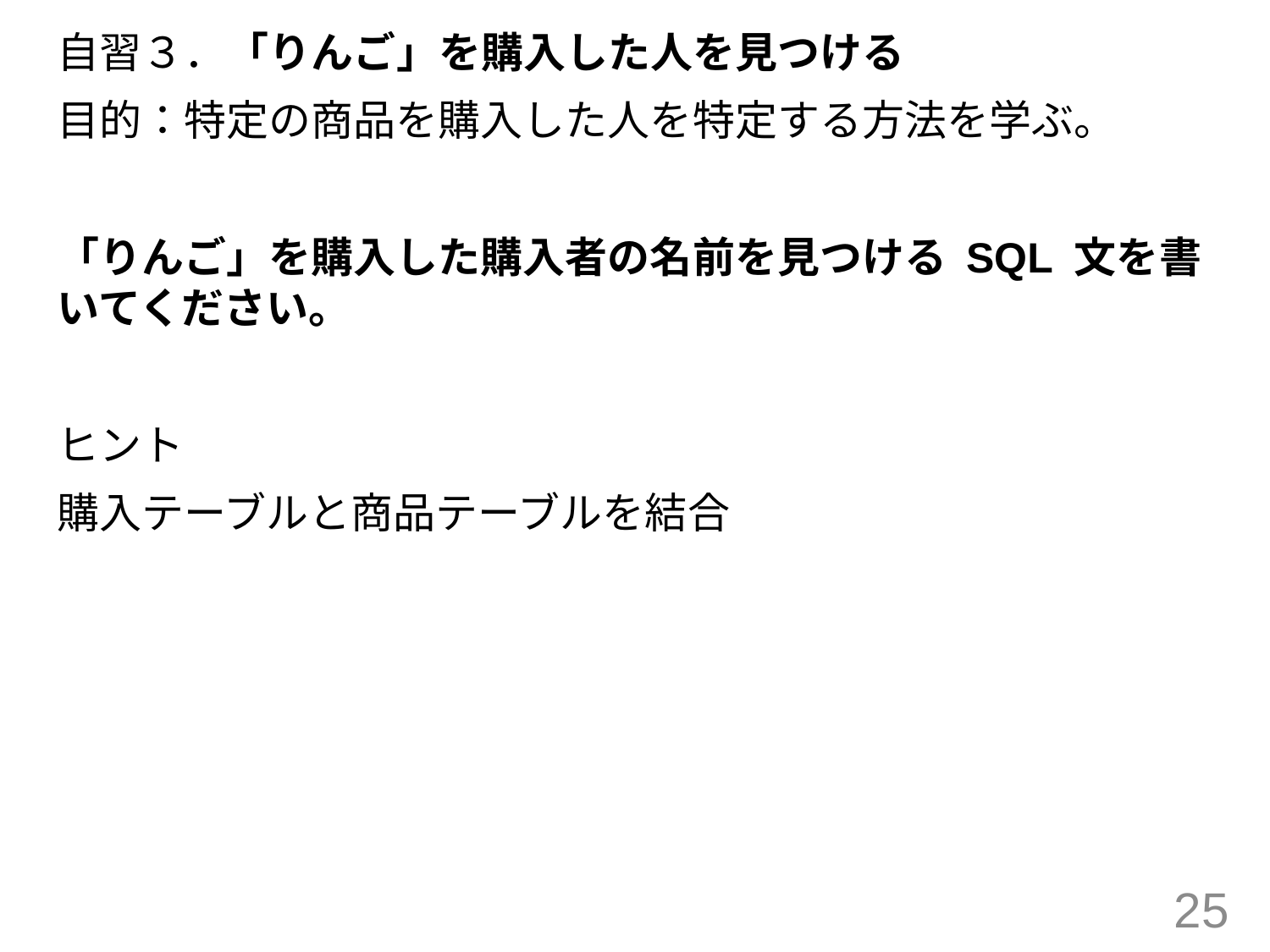

自習３．「りんご」を購入した人を見つける
目的：特定の商品を購入した人を特定する方法を学ぶ。

「りんご」を購入した購入者の名前を見つける SQL 文を書いてください。

ヒント
購入テーブルと商品テーブルを結合
25